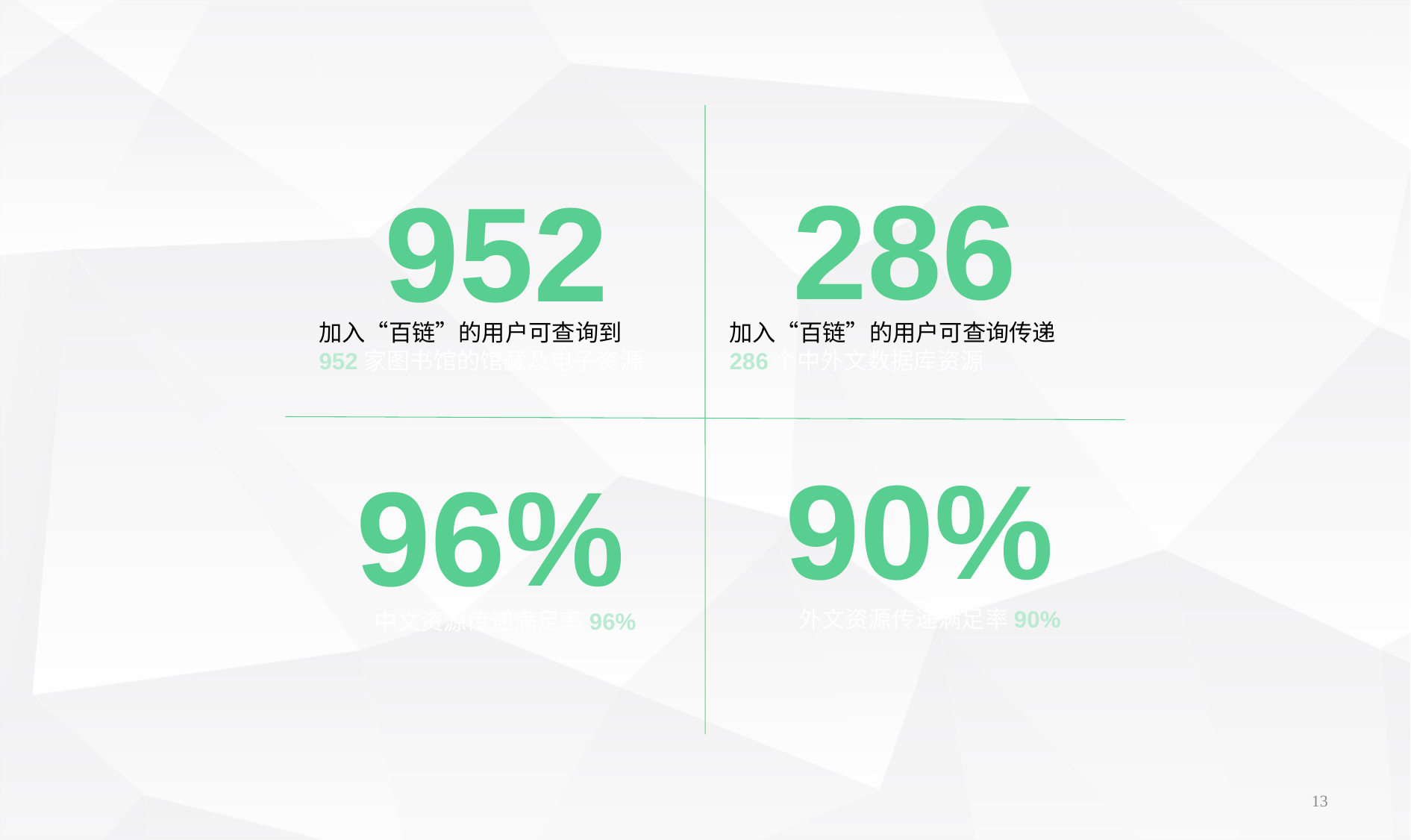

13

286
952
加入“百链”的用户可查询到
952家图书馆的馆藏及电子资源
加入“百链”的用户可查询传递
286个中外文数据库资源

90%
96%
外文资源传递满足率90%
中文资源传递满足率96%